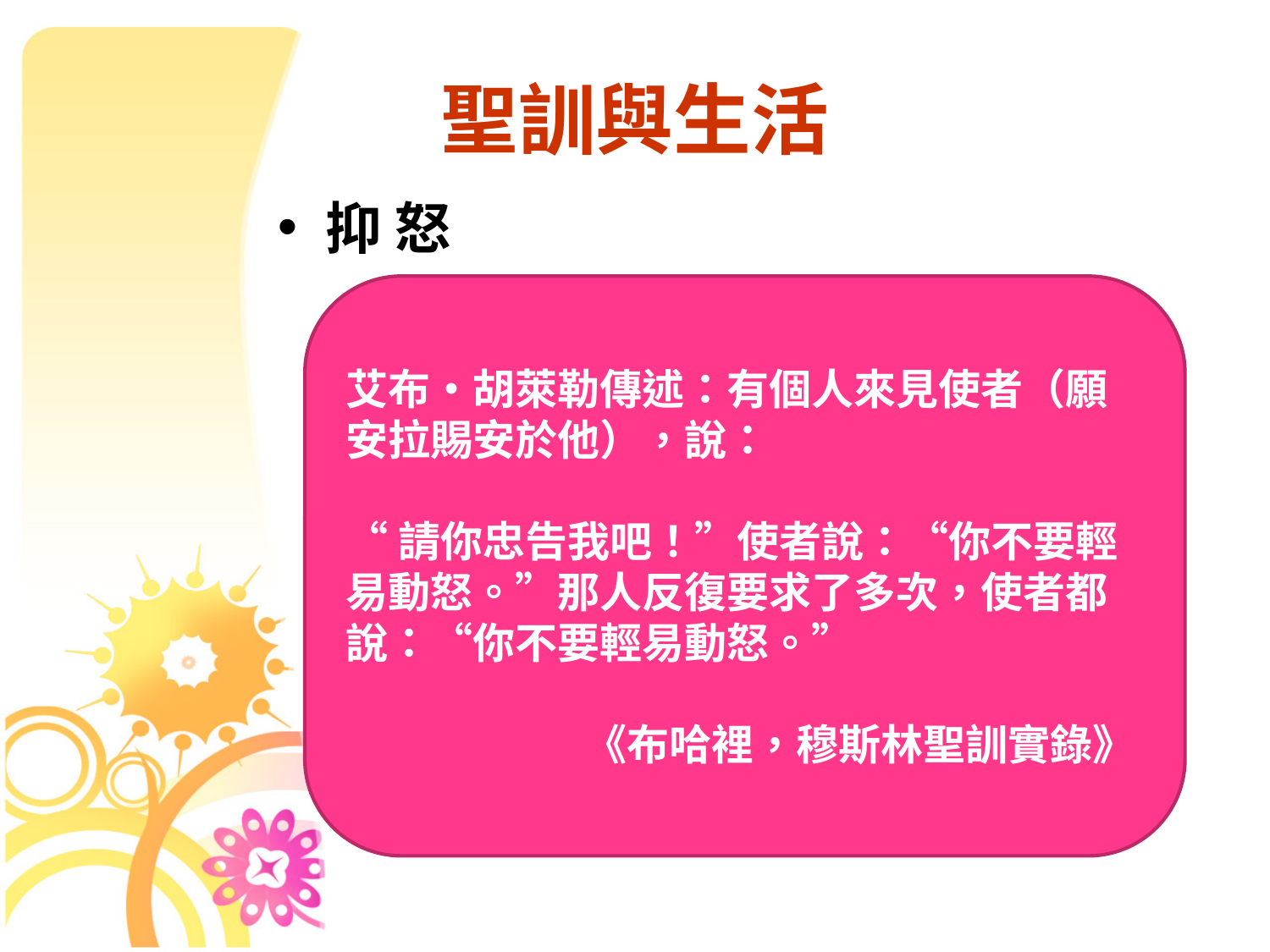

# 聖訓與生活
抑 怒

艾布•胡萊勒傳述：有個人來見使者（願安拉賜安於他），說：

“請你忠告我吧！”使者說：“你不要輕易動怒。”那人反復要求了多次，使者都說：“你不要輕易動怒。”

                        《布哈裡，穆斯林聖訓實錄》